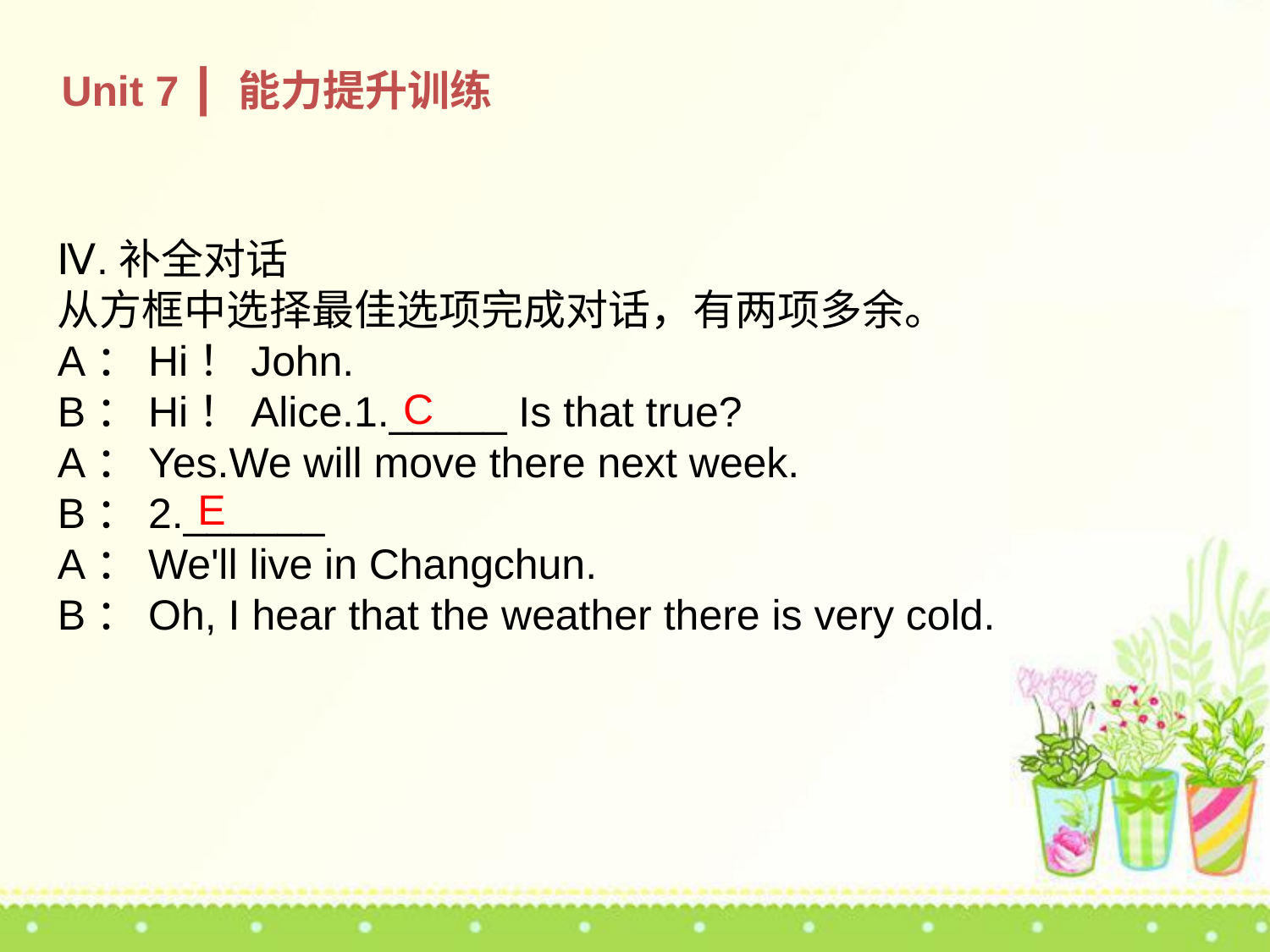

Unit 7 ┃ 能力提升训练

Ⅳ.补全对话
从方框中选择最佳选项完成对话，有两项多余。
A：Hi！John.
B：Hi！Alice.1._____ Is that true?
A：Yes.We will move there next week.
B：2.______
A：We'll live in Changchun.
B：Oh, I hear that the weather there is very cold.
C
E